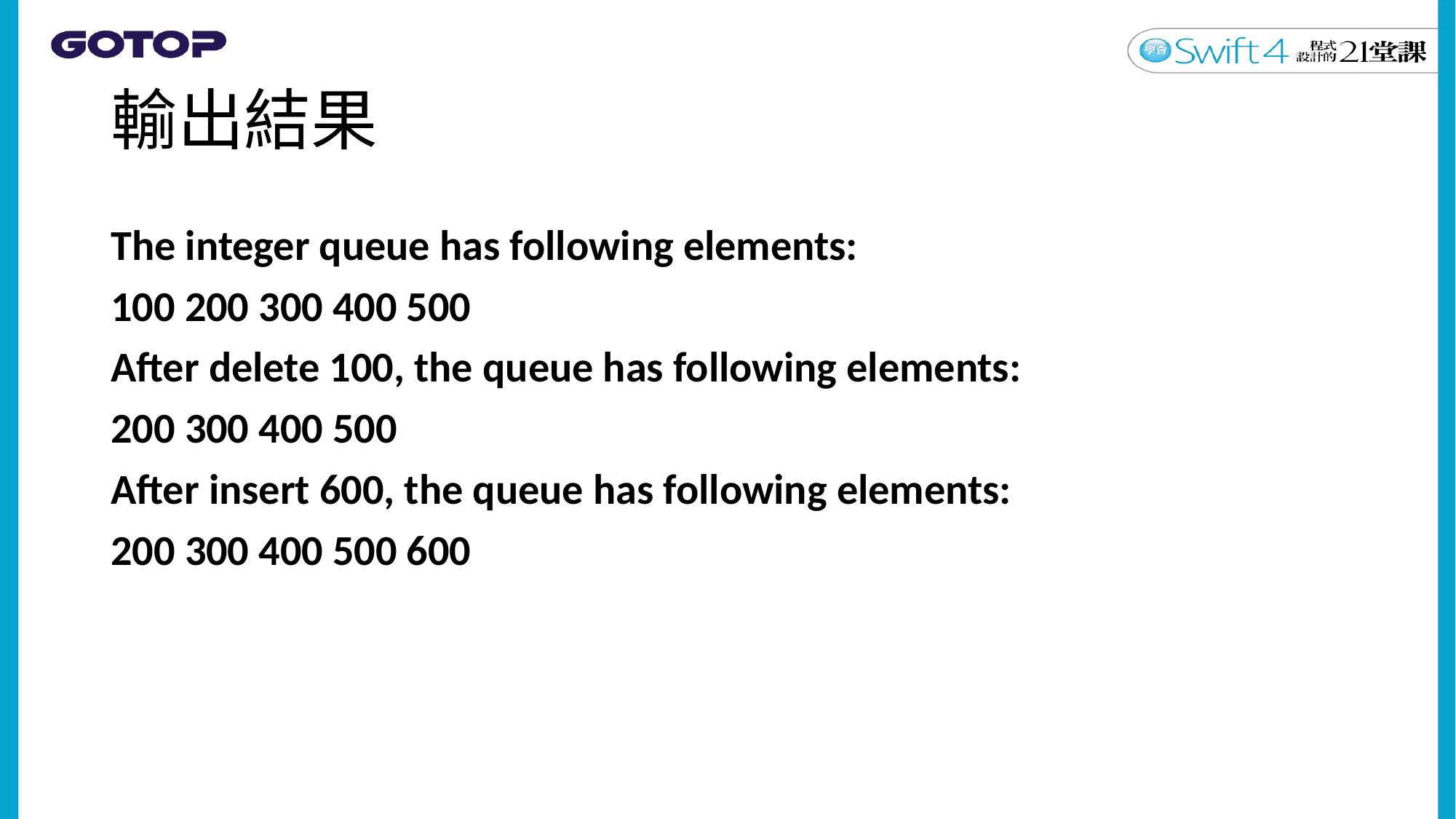

# 輸出結果
The integer queue has following elements:
100 200 300 400 500
After delete 100, the queue has following elements:
200 300 400 500
After insert 600, the queue has following elements:
200 300 400 500 600